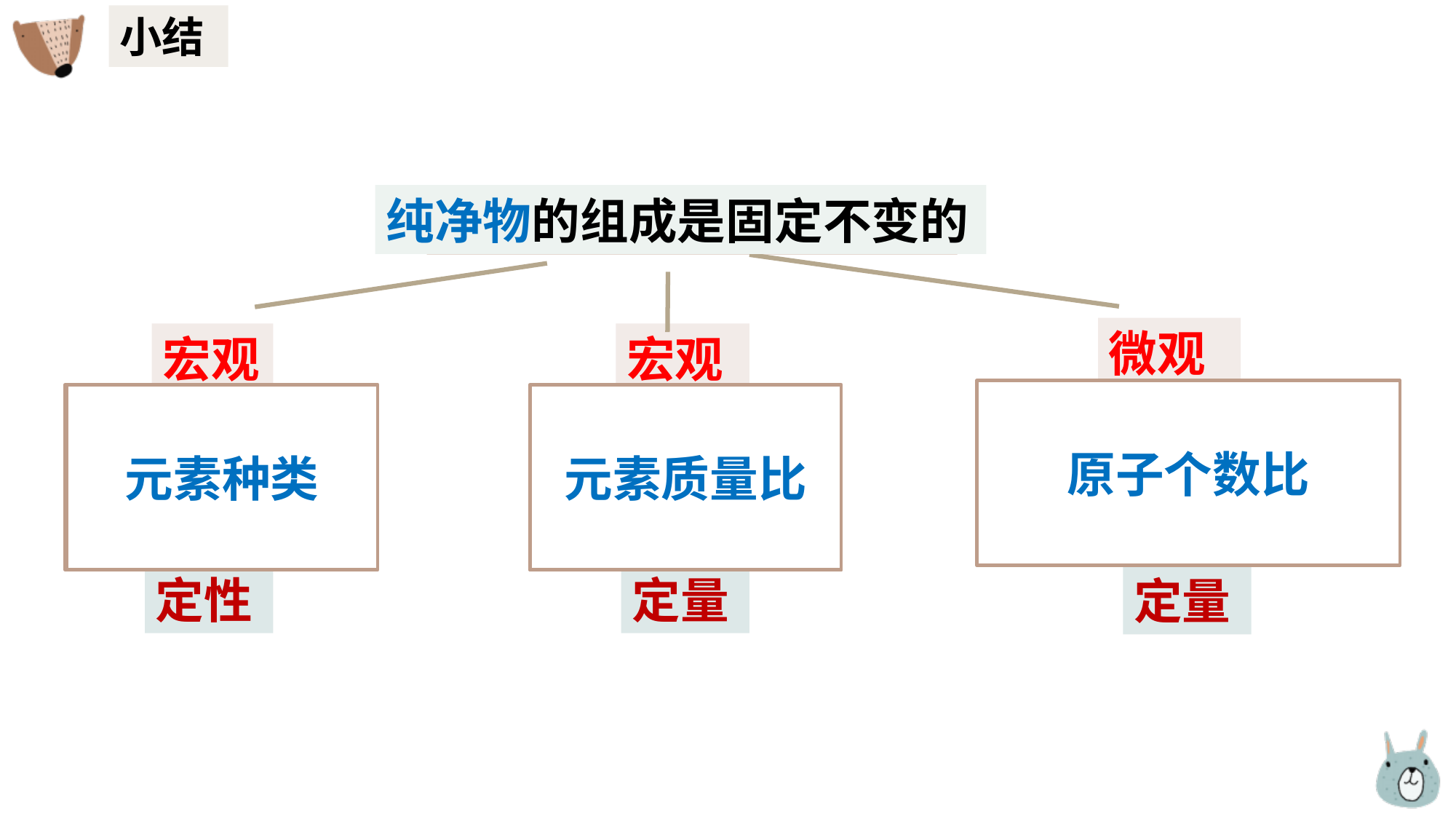

小结
纯净物的组成是固定不变的
水的组成是固定不变的
微观
宏观
宏观
原子个数比
每个水分子中氢原子、氧原子个数比2:1
元素种类
元素质量比
含有氢元素和氧元素
氢元素、氧元素质量比1:8
定性
定量
定量